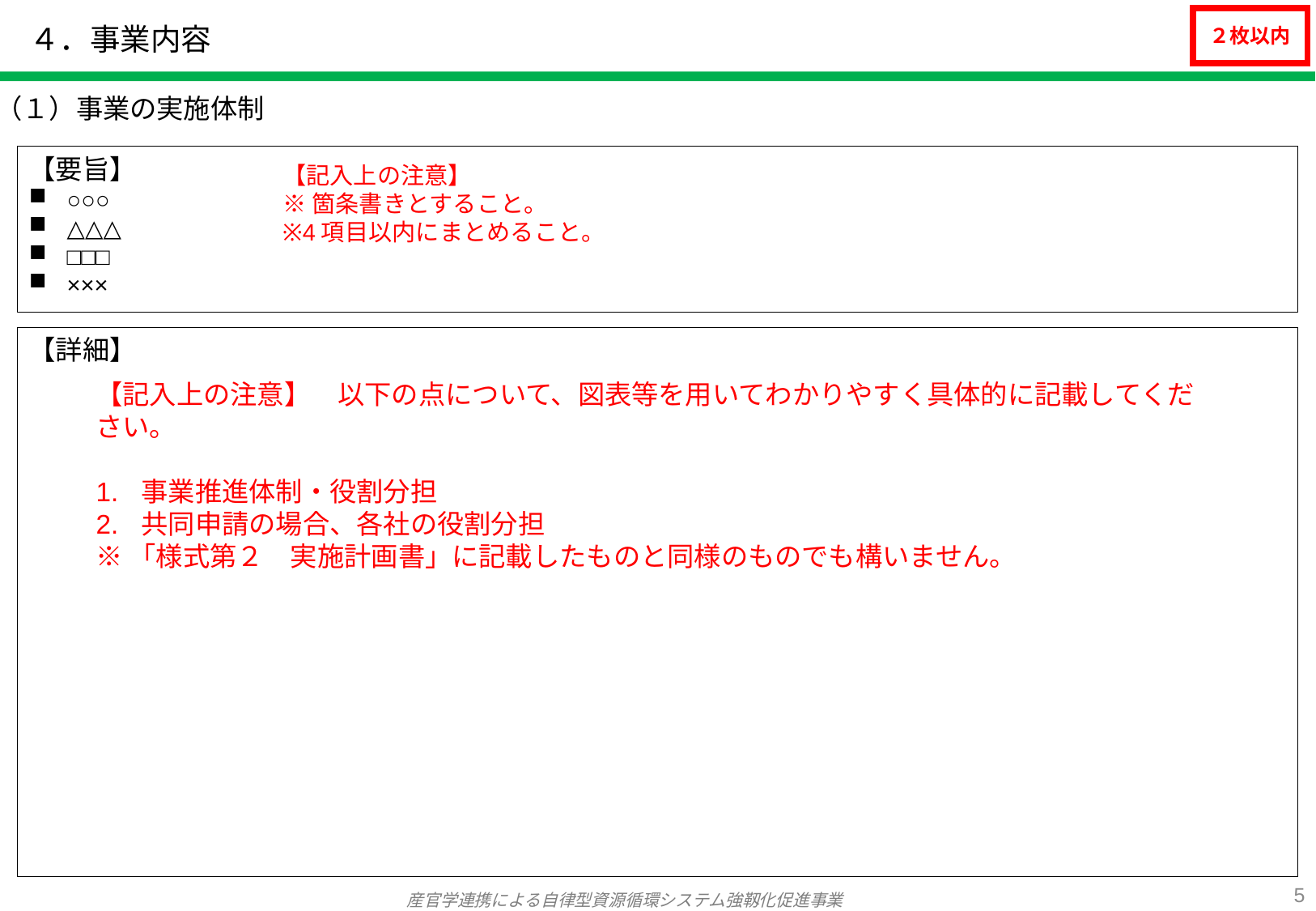

# ４．事業内容
２枚以内
（１）事業の実施体制
【要旨】
○○○
△△△
□□□
×××
【記入上の注意】
※箇条書きとすること。
※4項目以内にまとめること。
【詳細】
【記入上の注意】　以下の点について、図表等を用いてわかりやすく具体的に記載してください。

事業推進体制・役割分担
共同申請の場合、各社の役割分担
※「様式第２　実施計画書」に記載したものと同様のものでも構いません。

5